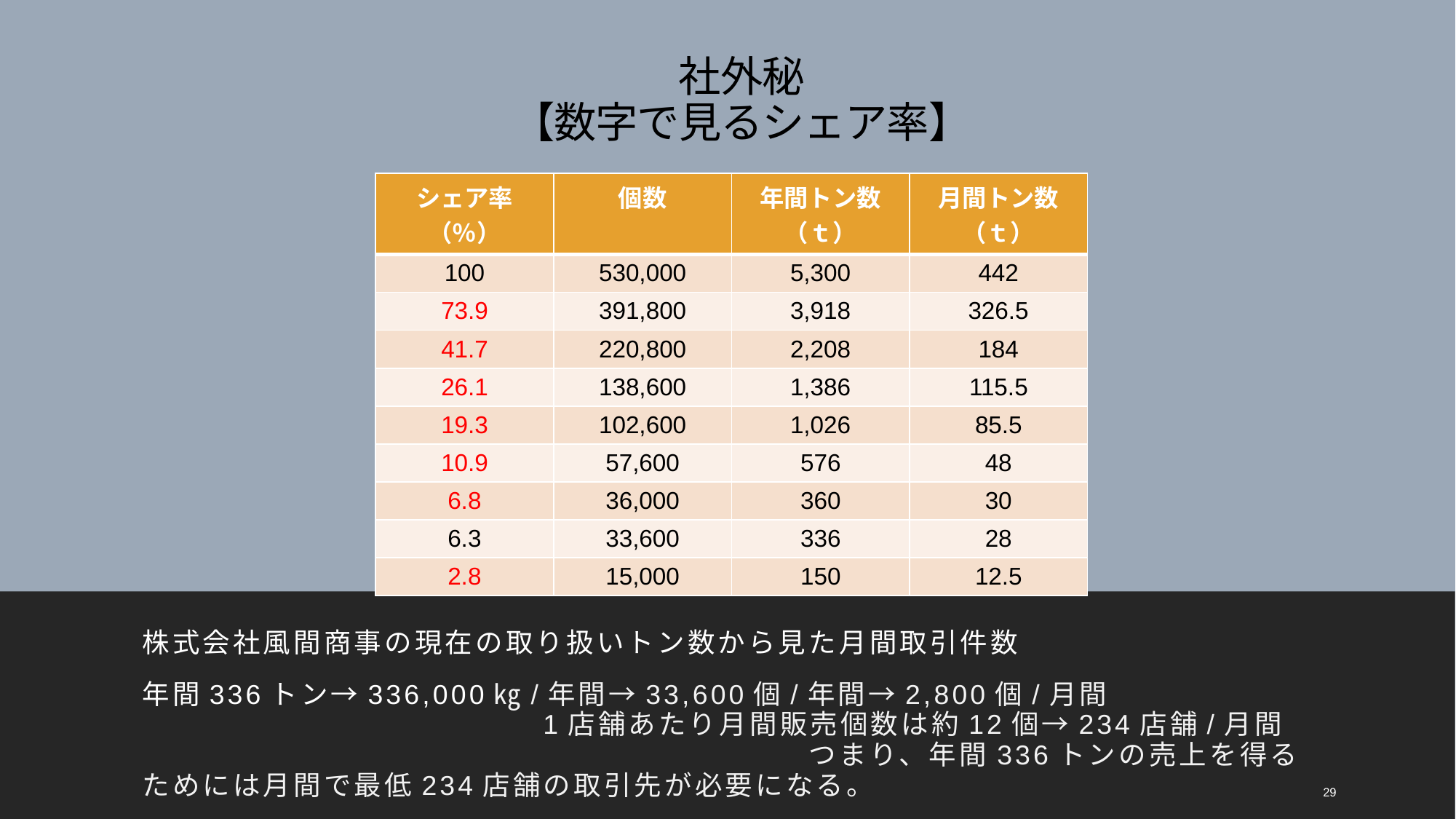

# 社外秘 【数字で見るシェア率】
| シェア率（％） | 個数 | 年間トン数（ｔ） | 月間トン数（ｔ） |
| --- | --- | --- | --- |
| 100 | 530,000 | 5,300 | 442 |
| 73.9 | 391,800 | 3,918 | 326.5 |
| 41.7 | 220,800 | 2,208 | 184 |
| 26.1 | 138,600 | 1,386 | 115.5 |
| 19.3 | 102,600 | 1,026 | 85.5 |
| 10.9 | 57,600 | 576 | 48 |
| 6.8 | 36,000 | 360 | 30 |
| 6.3 | 33,600 | 336 | 28 |
| 2.8 | 15,000 | 150 | 12.5 |

株式会社風間商事の現在の取り扱いトン数から見た月間取引件数
年間336トン→336,000㎏/年間→33,600個/年間→2,800個/月間　　　　　　　　　　　　　　　　　　　1店舗あたり月間販売個数は約12個→234店舗/月間　　　　　　　　　　　　　　　　　　　　　　　つまり、年間336トンの売上を得るためには月間で最低234店舗の取引先が必要になる。
29